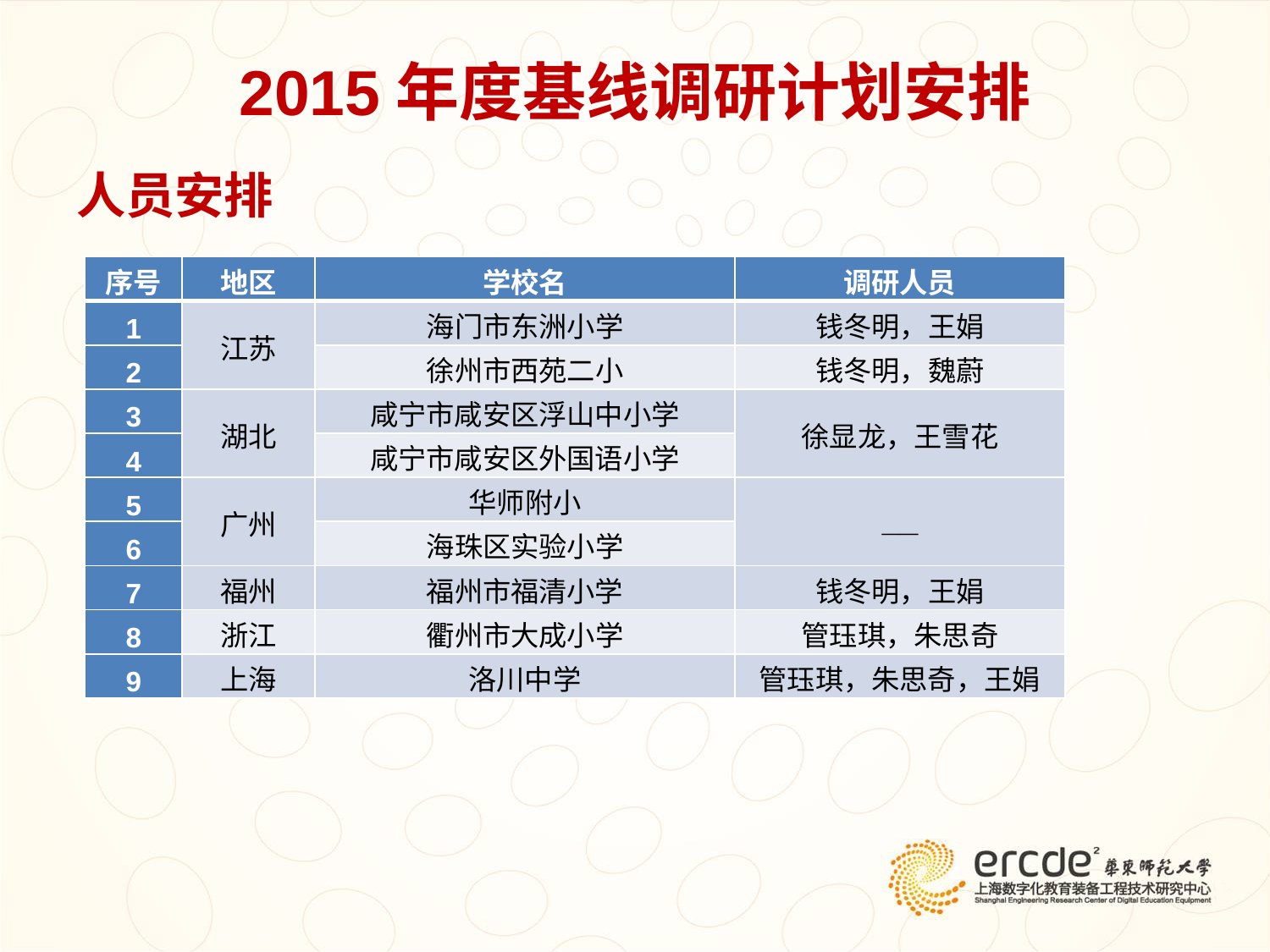

2015年度基线调研计划安排
人员安排
| 序号 | 地区 | 学校名 | 调研人员 |
| --- | --- | --- | --- |
| 1 | 江苏 | 海门市东洲小学 | 钱冬明，王娟 |
| 2 |  | 徐州市西苑二小 | 钱冬明，魏蔚 |
| 3 | 湖北 | 咸宁市咸安区浮山中小学 | 徐显龙，王雪花 |
| 4 |  | 咸宁市咸安区外国语小学 |  |
| 5 | 广州 | 华师附小 | —— |
| 6 |  | 海珠区实验小学 |  |
| 7 | 福州 | 福州市福清小学 | 钱冬明，王娟 |
| 8 | 浙江 | 衢州市大成小学 | 管珏琪，朱思奇 |
| 9 | 上海 | 洛川中学 | 管珏琪，朱思奇，王娟 |